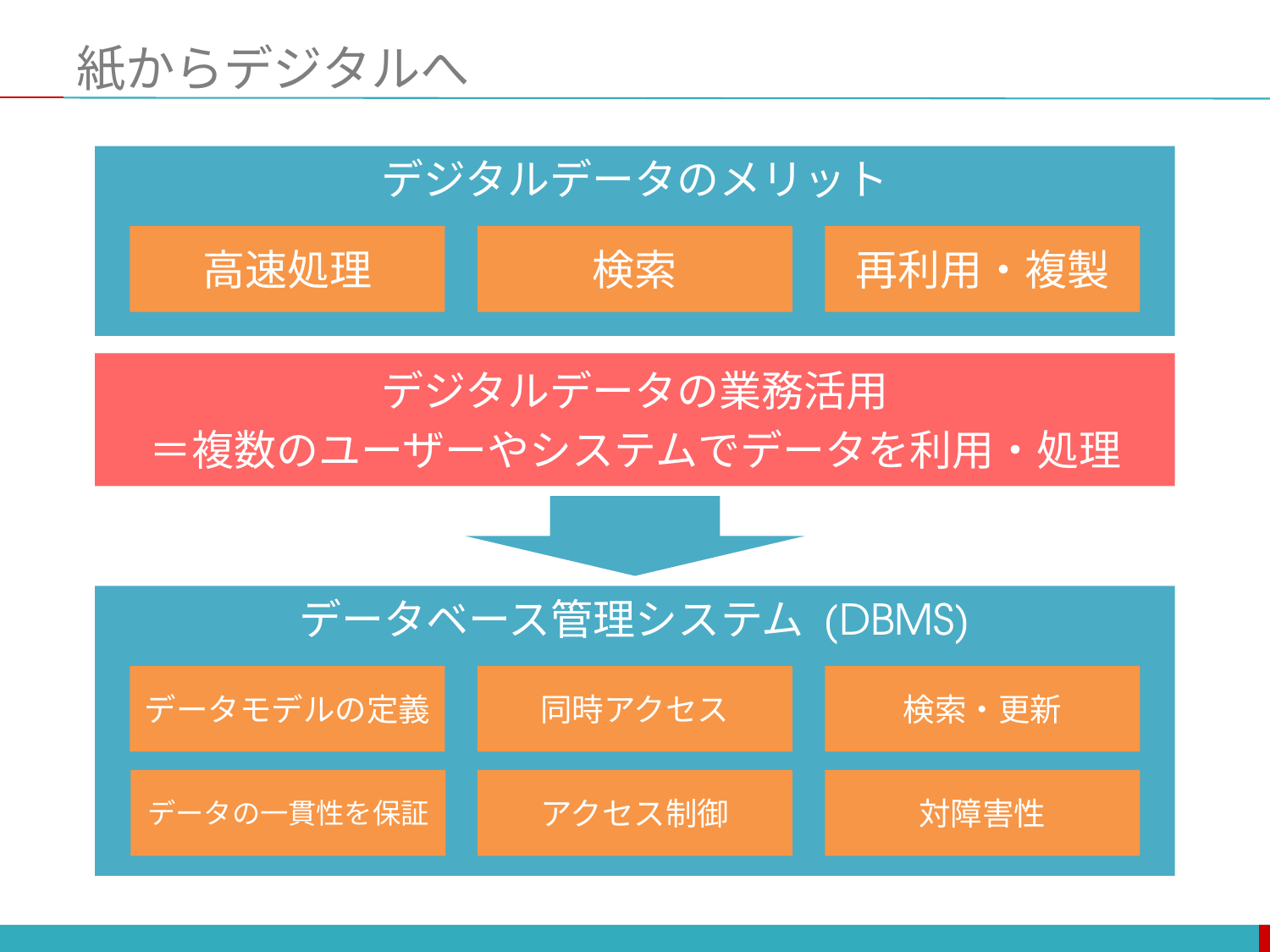

# 紙からデジタルへ
デジタルデータのメリット
高速処理
検索
再利用・複製
デジタルデータの業務活用
＝複数のユーザーやシステムでデータを利用・処理

データベース管理システム (DBMS)
データモデルの定義
同時アクセス
検索・更新
データの一貫性を保証
アクセス制御
対障害性